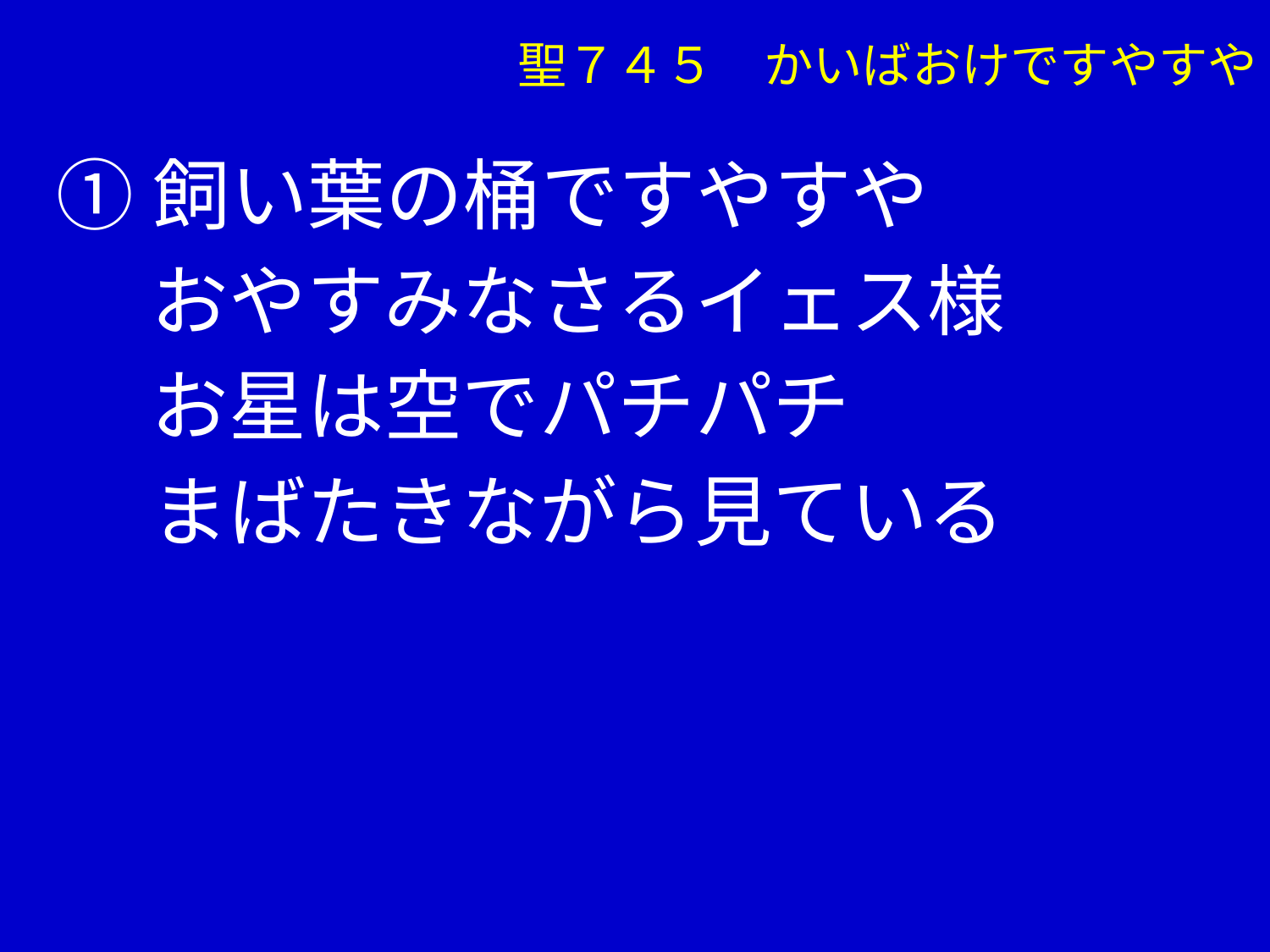

聖７４５　かいばおけですやすや
①飼い葉の桶ですやすや
　 おやすみなさるイェス様
　 お星は空でパチパチ
　 まばたきながら見ている